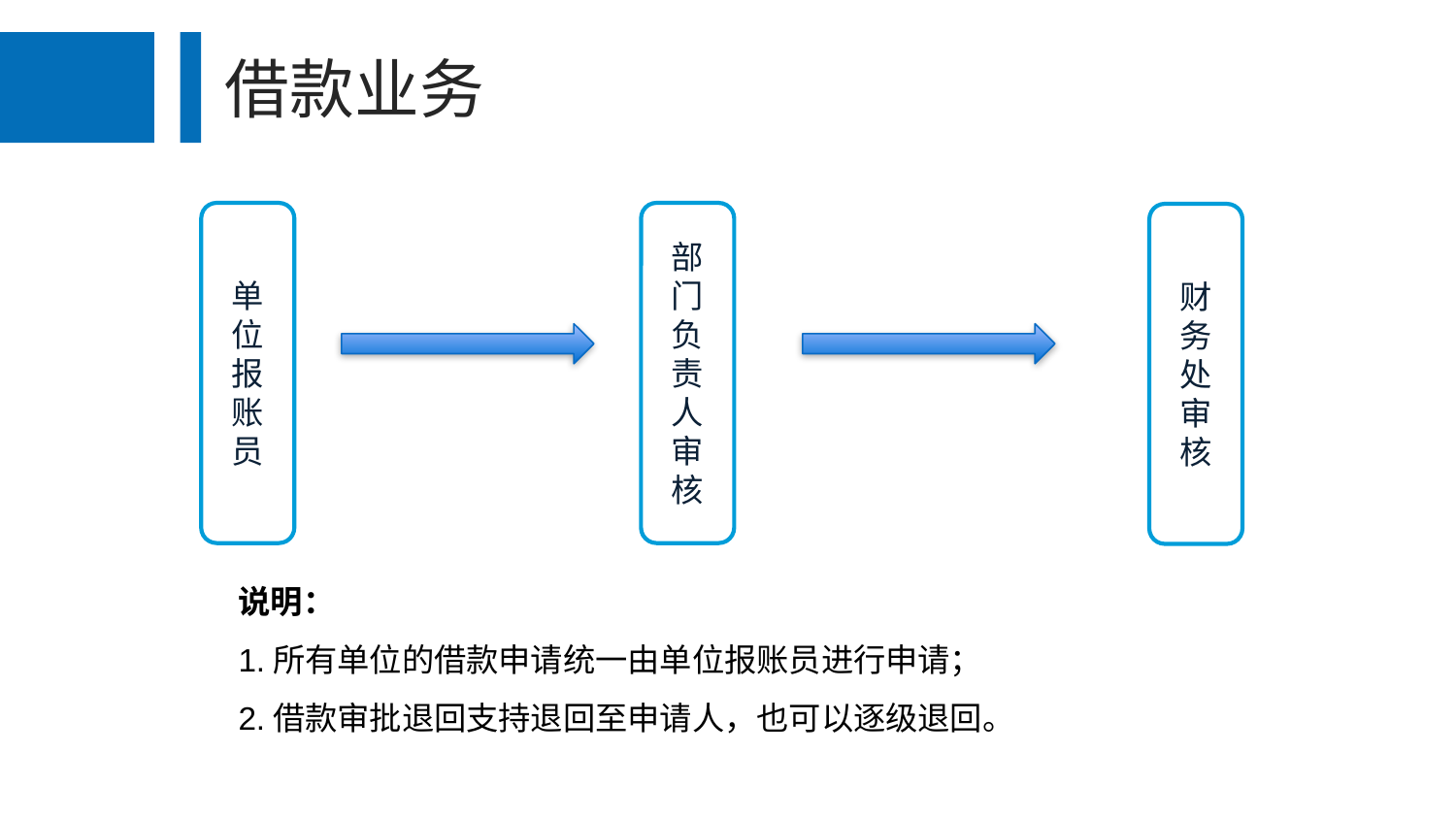

借款业务
单位报账员
部门负责人审核
财务处审核

说明：
1.所有单位的借款申请统一由单位报账员进行申请；
2.借款审批退回支持退回至申请人，也可以逐级退回。